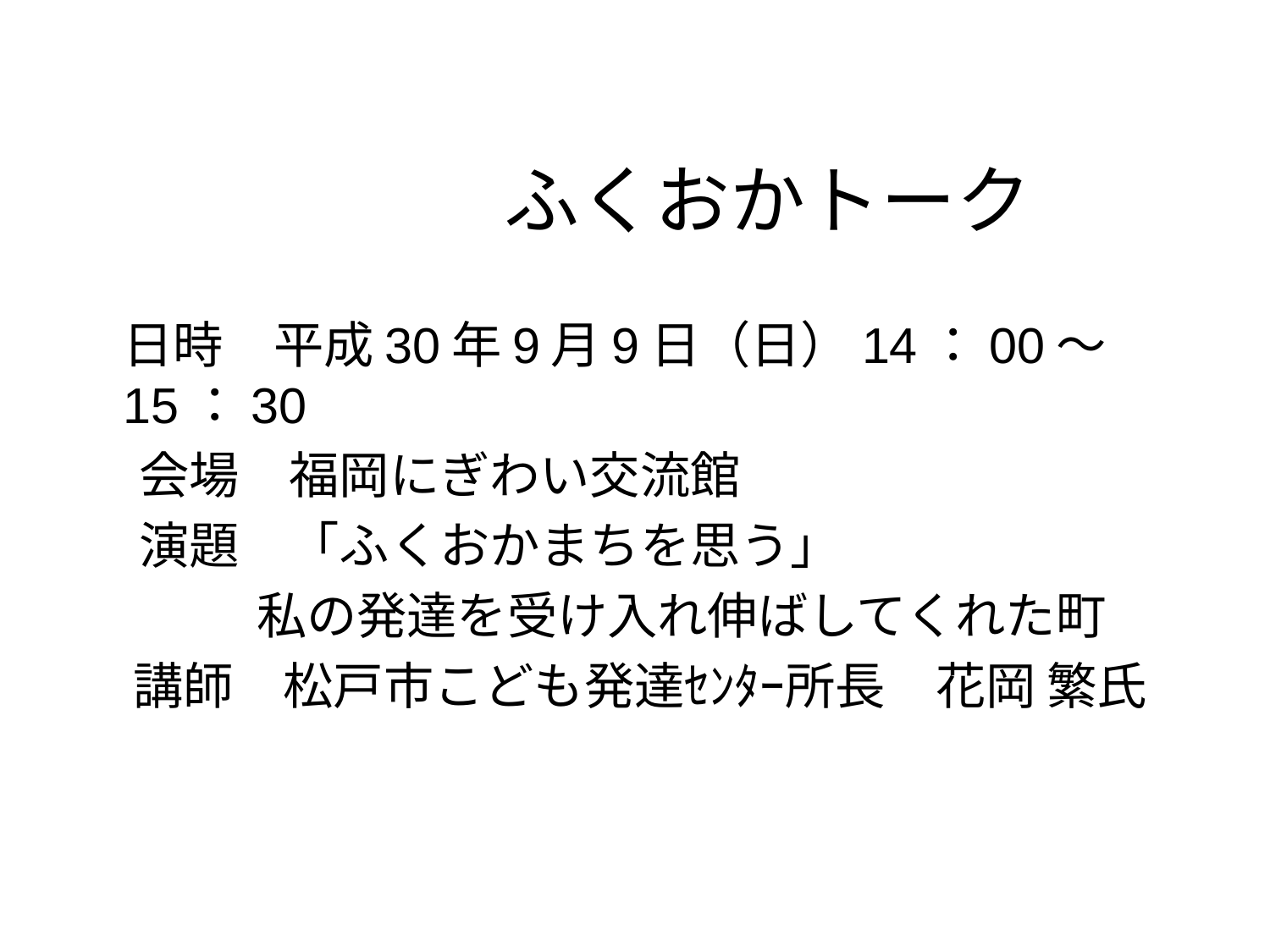

ふくおかトーク
日時　平成30年9月9日（日）14：00～15：30
　 会場　福岡にぎわい交流館
　 演題　「ふくおかまちを思う」
               私の発達を受け入れ伸ばしてくれた町
    講師　松戸市こども発達ｾﾝﾀｰ所長　花岡 繁氏